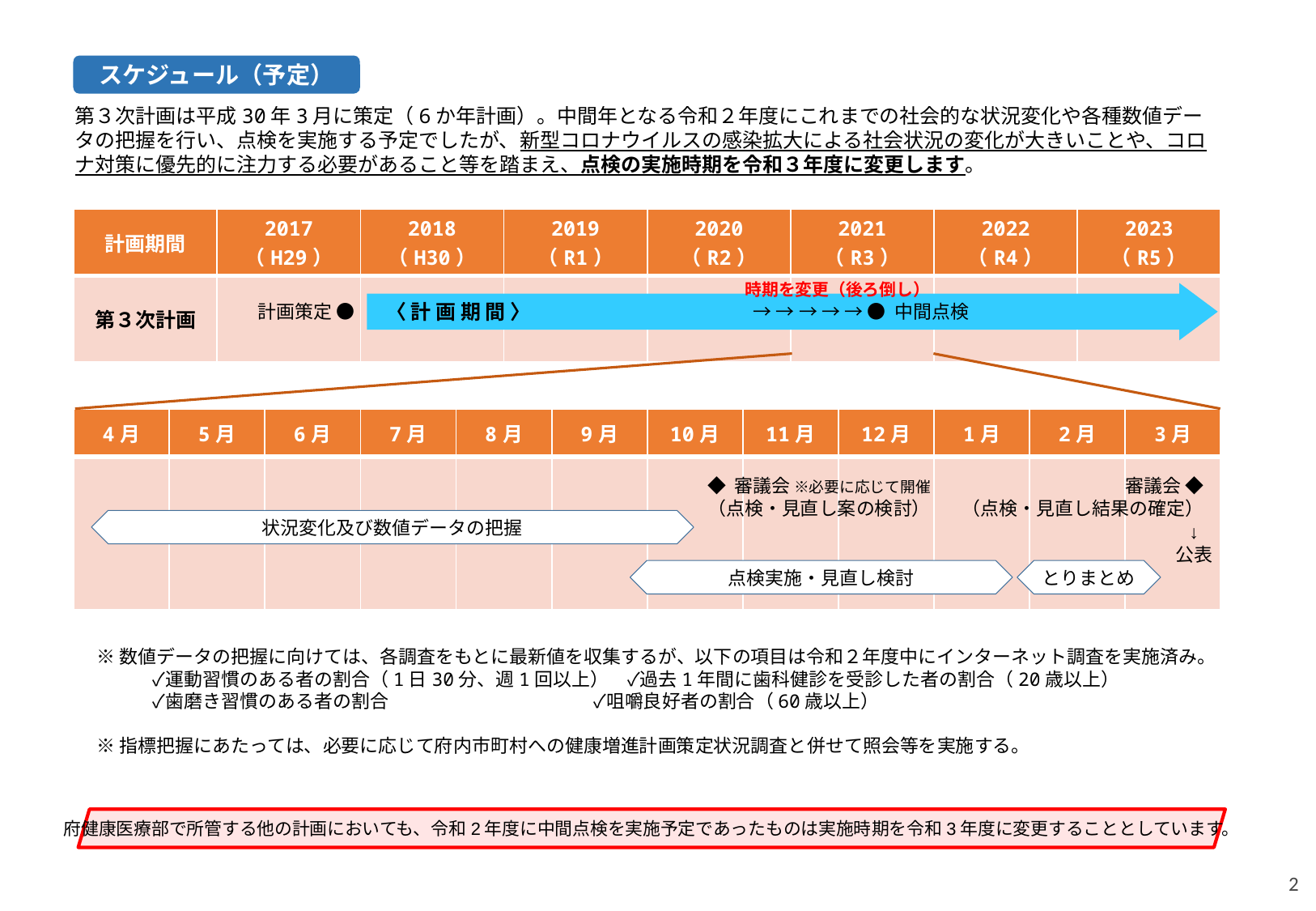

スケジュール（予定）
第３次計画は平成30年3月に策定（6か年計画）。中間年となる令和２年度にこれまでの社会的な状況変化や各種数値データの把握を行い、点検を実施する予定でしたが、新型コロナウイルスの感染拡大による社会状況の変化が大きいことや、コロナ対策に優先的に注力する必要があること等を踏まえ、点検の実施時期を令和３年度に変更します。
| 計画期間 | 2017 （H29） | 2018 （H30） | 2019 （R1） | 2020 （R2） | 2021 （R3） | 2022 （R4） | 2023 （R5） |
| --- | --- | --- | --- | --- | --- | --- | --- |
| 第３次計画 |  |  |  |  |  |  |  |
時期を変更（後ろ倒し）
 〈 計 画 期 間 〉
計画策定 ●
→ → → → → ● 中間点検
| 4月 | 5月 | 6月 | 7月 | 8月 | 9月 | 10月 | 11月 | 12月 | 1月 | 2月 | 3月 |
| --- | --- | --- | --- | --- | --- | --- | --- | --- | --- | --- | --- |
|  |  |  |  |  |  |  |  |  |  |  |  |
◆ 審議会 ※必要に応じて開催
（点検・見直し案の検討）
審議会 ◆
（点検・見直し結果の確定）
状況変化及び数値データの把握
↓
公表
点検実施・見直し検討
とりまとめ
※数値データの把握に向けては、各調査をもとに最新値を収集するが、以下の項目は令和２年度中にインターネット調査を実施済み。
　　　✓運動習慣のある者の割合（1日30分、週1回以上）　✓過去1年間に歯科健診を受診した者の割合（20歳以上）
　　　✓歯磨き習慣のある者の割合　　　　　　　　　　　✓咀嚼良好者の割合（60歳以上）

※指標把握にあたっては、必要に応じて府内市町村への健康増進計画策定状況調査と併せて照会等を実施する。
府健康医療部で所管する他の計画においても、令和2年度に中間点検を実施予定であったものは実施時期を令和3年度に変更することとしています。
2